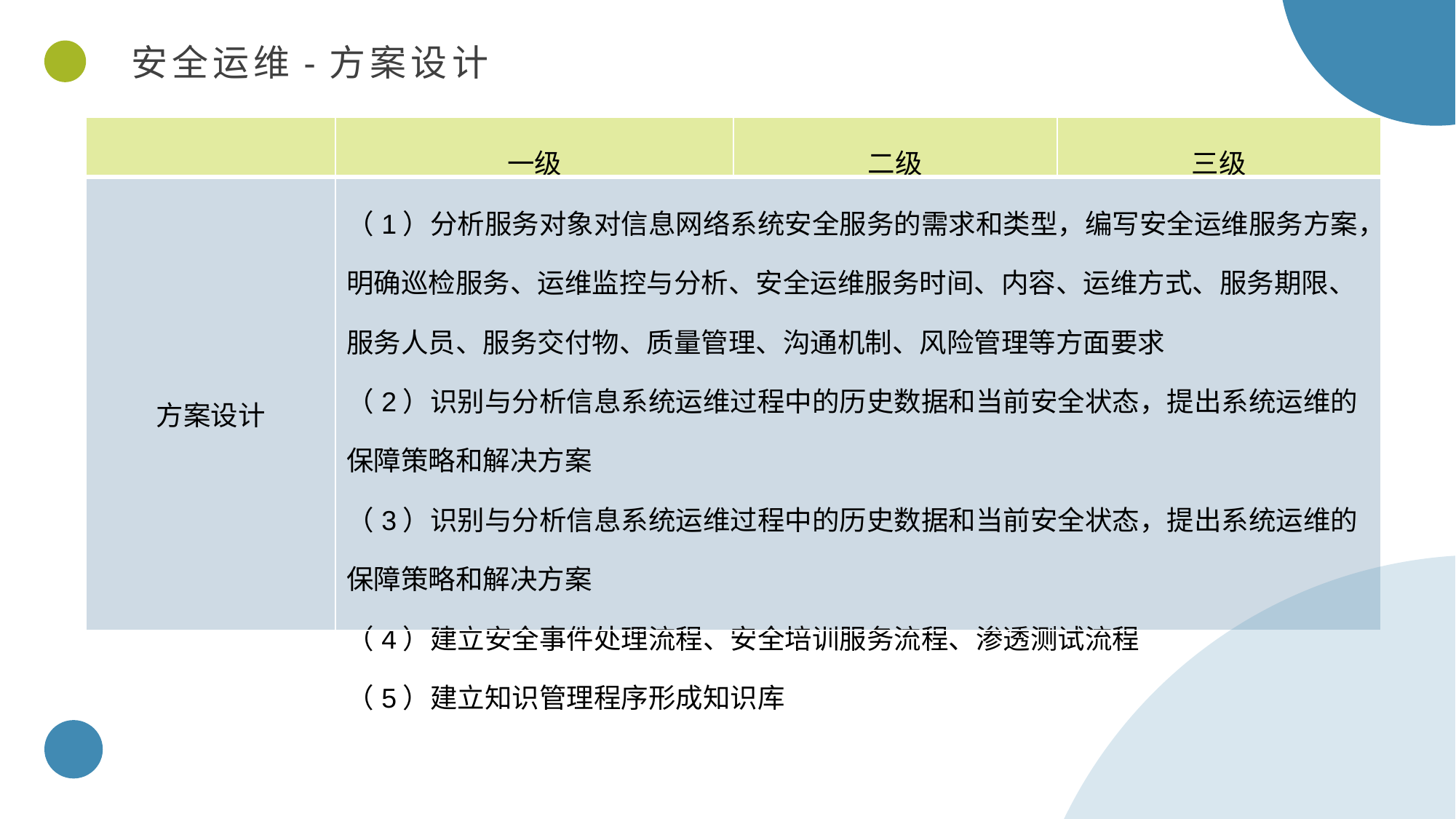

安全运维-方案设计

|  | 一级 | 二级 | 三级 |
| --- | --- | --- | --- |
| 方案设计 | （1）分析服务对象对信息网络系统安全服务的需求和类型，编写安全运维服务方案，明确巡检服务、运维监控与分析、安全运维服务时间、内容、运维方式、服务期限、服务人员、服务交付物、质量管理、沟通机制、风险管理等方面要求 （2）识别与分析信息系统运维过程中的历史数据和当前安全状态，提出系统运维的保障策略和解决方案 （3）识别与分析信息系统运维过程中的历史数据和当前安全状态，提出系统运维的保障策略和解决方案 （4）建立安全事件处理流程、安全培训服务流程、渗透测试流程 （5）建立知识管理程序形成知识库 |  |  |
PPT模板 http://www.1ppt.com/moban/